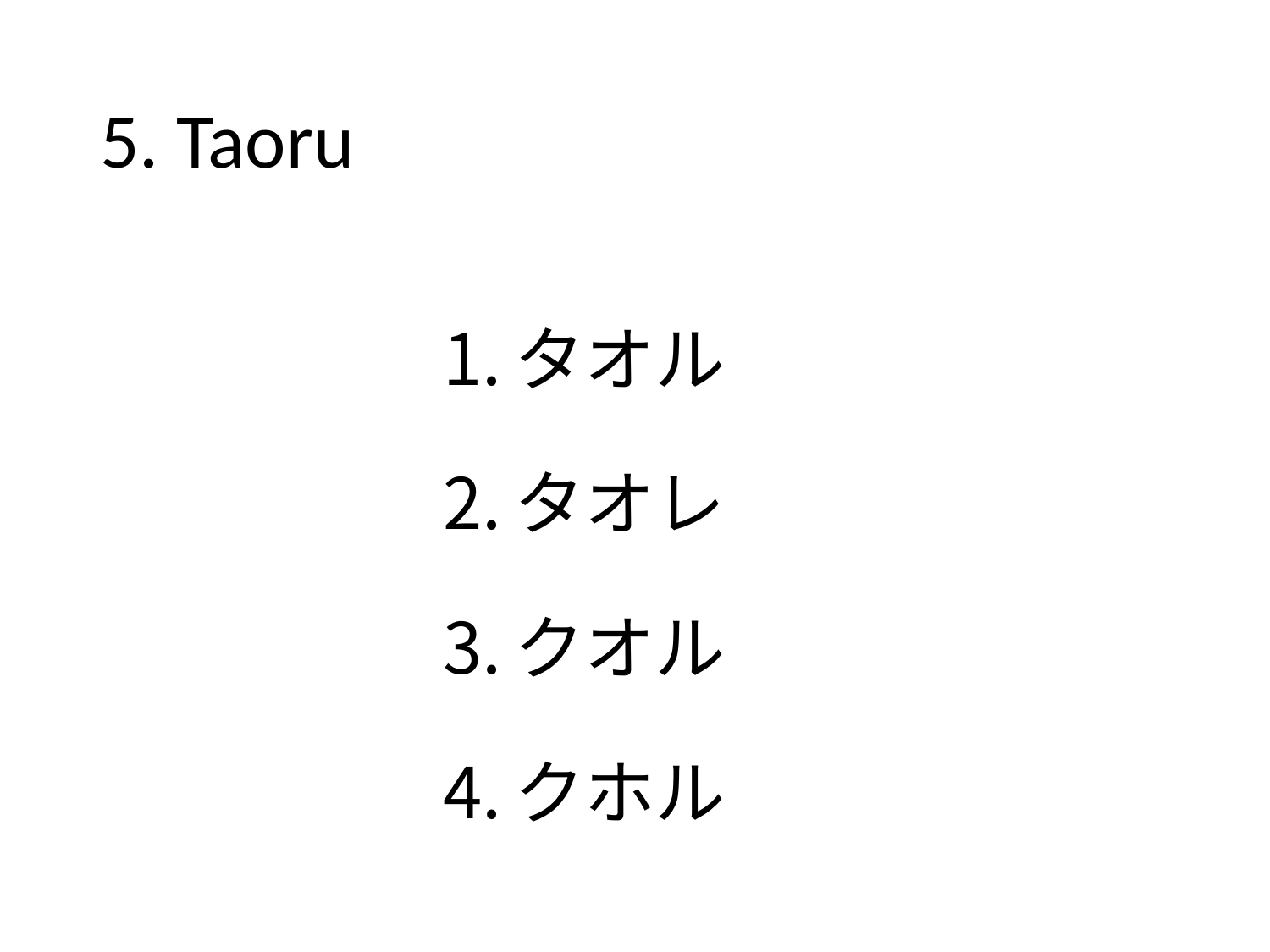

# 5. Taoru
タオル
タオレ
クオル
クホル